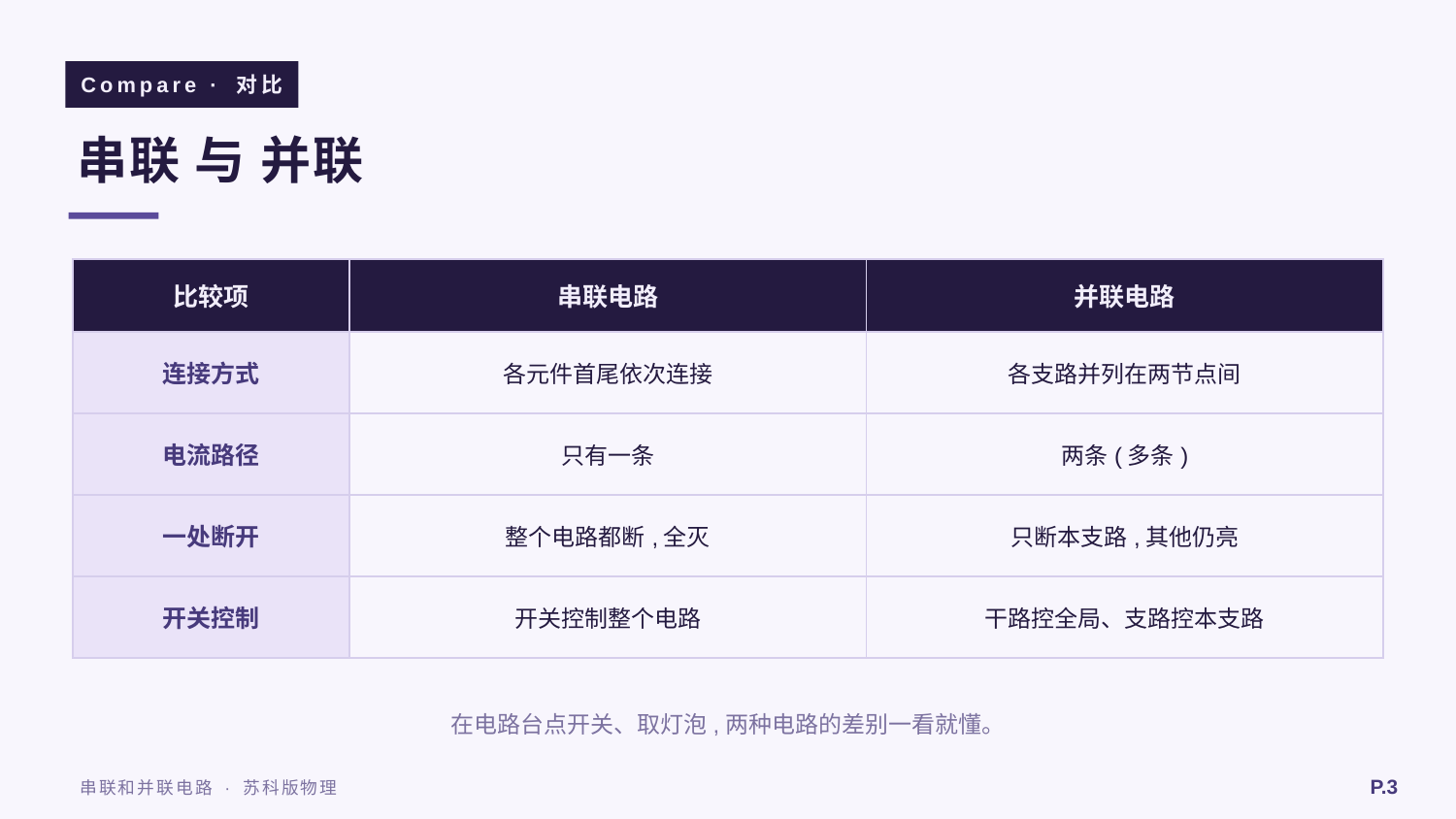

Compare · 对比

串联 与 并联

| 比较项 | 串联电路 | 并联电路 |
| --- | --- | --- |
| 连接方式 | 各元件首尾依次连接 | 各支路并列在两节点间 |
| 电流路径 | 只有一条 | 两条(多条) |
| 一处断开 | 整个电路都断,全灭 | 只断本支路,其他仍亮 |
| 开关控制 | 开关控制整个电路 | 干路控全局、支路控本支路 |
在电路台点开关、取灯泡,两种电路的差别一看就懂。
P.3
串联和并联电路 · 苏科版物理